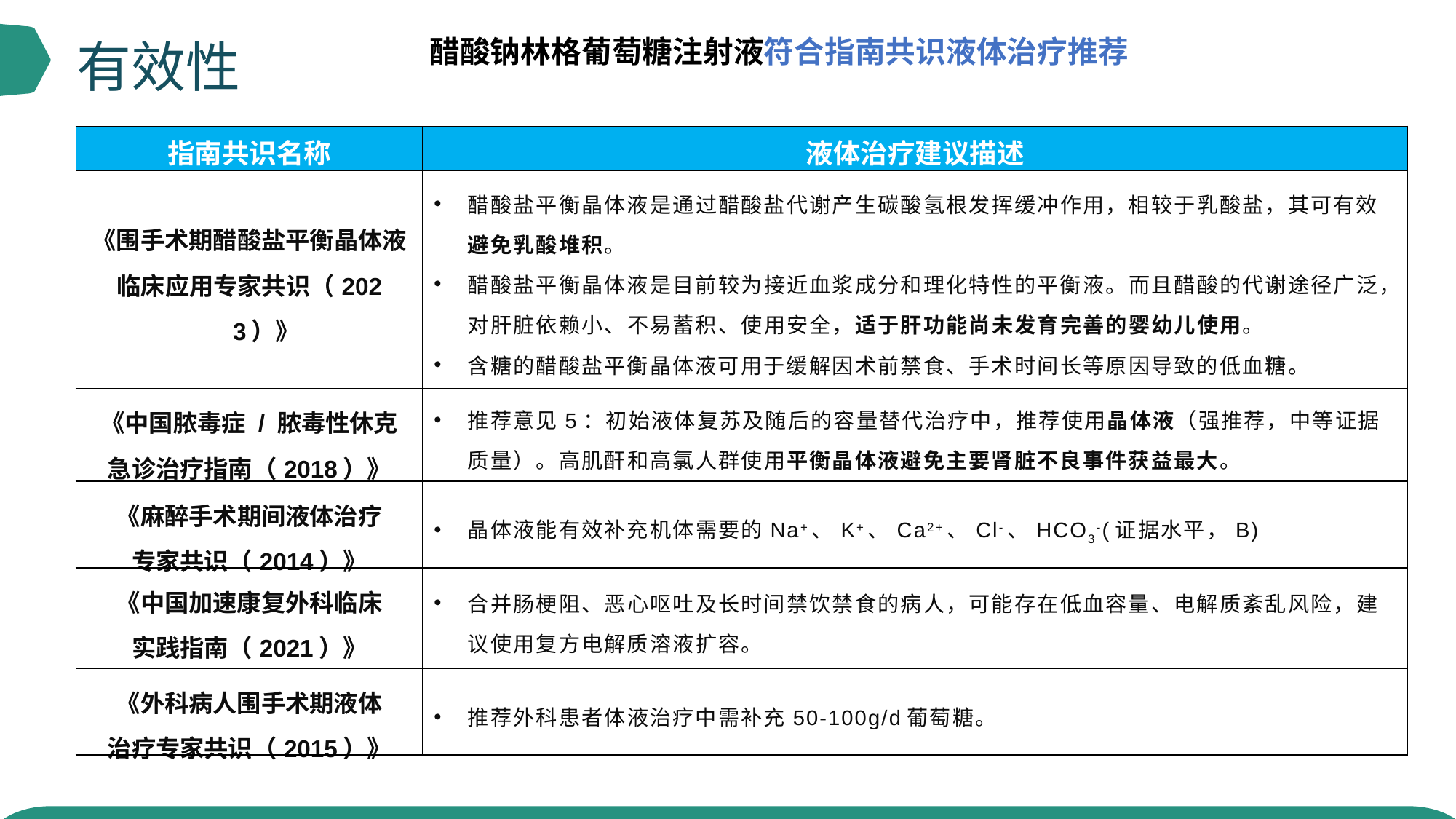

醋酸钠林格葡萄糖注射液符合指南共识液体治疗推荐
有效性
| 指南共识名称 | 液体治疗建议描述 |
| --- | --- |
| 《围手术期醋酸盐平衡晶体液 临床应用专家共识（2023）》 | 醋酸盐平衡晶体液是通过醋酸盐代谢产生碳酸氢根发挥缓冲作用，相较于乳酸盐，其可有效避免乳酸堆积。 醋酸盐平衡晶体液是目前较为接近血浆成分和理化特性的平衡液。而且醋酸的代谢途径广泛，对肝脏依赖小、不易蓄积、使用安全，适于肝功能尚未发育完善的婴幼儿使用。 含糖的醋酸盐平衡晶体液可用于缓解因术前禁食、手术时间长等原因导致的低血糖。 |
| 《中国脓毒症 / 脓毒性休克 急诊治疗指南（2018）》 | 推荐意见5：初始液体复苏及随后的容量替代治疗中，推荐使用晶体液（强推荐，中等证据质量）。高肌酐和高氯人群使用平衡晶体液避免主要肾脏不良事件获益最大。 |
| 《麻醉手术期间液体治疗 专家共识（2014）》 | 晶体液能有效补充机体需要的Na+、K+、Ca2+、Cl-、HCO3-(证据水平，B) |
| 《中国加速康复外科临床 实践指南（2021）》 | 合并肠梗阻、恶心呕吐及长时间禁饮禁食的病人，可能存在低血容量、电解质紊乱风险，建议使用复方电解质溶液扩容。 |
| 《外科病人围手术期液体 治疗专家共识（2015）》 | 推荐外科患者体液治疗中需补充50-100g/d葡萄糖。 |